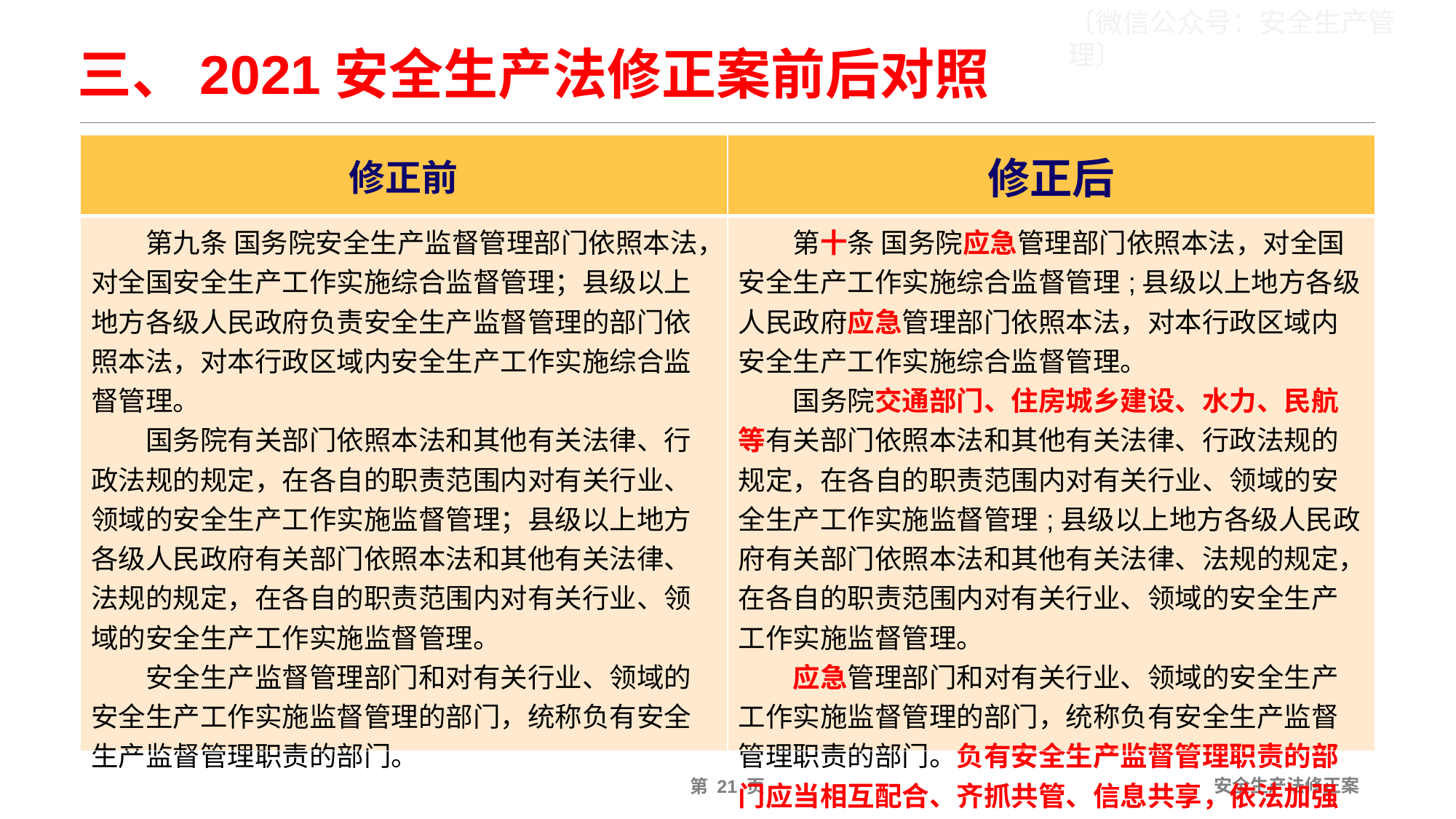

三、2021安全生产法修正案前后对照
| 修正前 | 修正后 |
| --- | --- |
| 第九条 国务院安全生产监督管理部门依照本法，对全国安全生产工作实施综合监督管理；县级以上地方各级人民政府负责安全生产监督管理的部门依照本法，对本行政区域内安全生产工作实施综合监督管理。 国务院有关部门依照本法和其他有关法律、行政法规的规定，在各自的职责范围内对有关行业、领域的安全生产工作实施监督管理；县级以上地方各级人民政府有关部门依照本法和其他有关法律、法规的规定，在各自的职责范围内对有关行业、领域的安全生产工作实施监督管理。 安全生产监督管理部门和对有关行业、领域的安全生产工作实施监督管理的部门，统称负有安全生产监督管理职责的部门。 | 第十条 国务院应急管理部门依照本法，对全国安全生产工作实施综合监督管理;县级以上地方各级人民政府应急管理部门依照本法，对本行政区域内安全生产工作实施综合监督管理。 国务院交通部门、住房城乡建设、水力、民航等有关部门依照本法和其他有关法律、行政法规的规定，在各自的职责范围内对有关行业、领域的安全生产工作实施监督管理;县级以上地方各级人民政府有关部门依照本法和其他有关法律、法规的规定，在各自的职责范围内对有关行业、领域的安全生产工作实施监督管理。 应急管理部门和对有关行业、领域的安全生产工作实施监督管理的部门，统称负有安全生产监督管理职责的部门。负有安全生产监督管理职责的部门应当相互配合、齐抓共管、信息共享，依法加强安全生产监督管理工作。 |